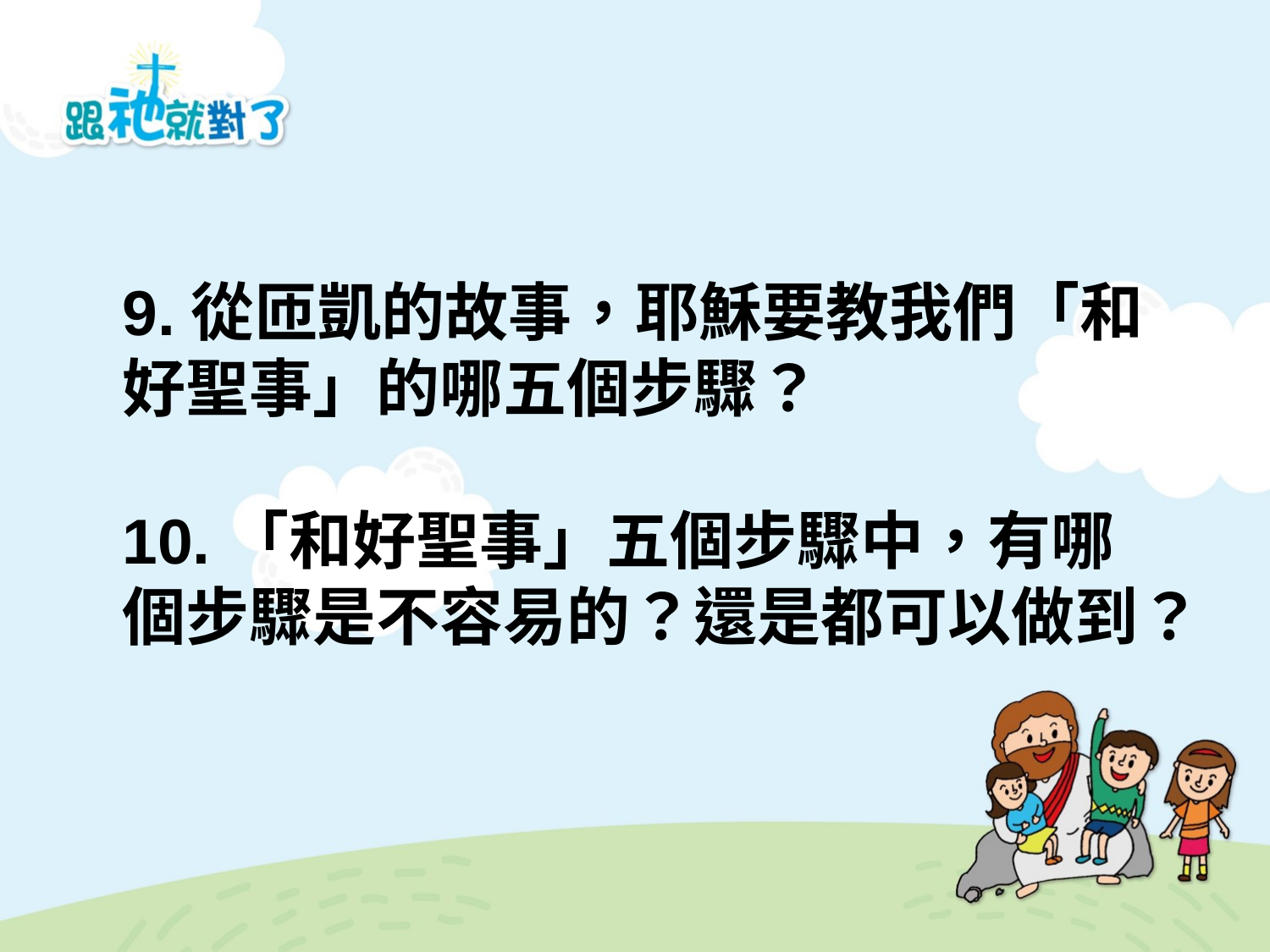

9.從匝凱的故事，耶穌要教我們「和好聖事」的哪五個步驟？

10.「和好聖事」五個步驟中，有哪個步驟是不容易的？還是都可以做到？